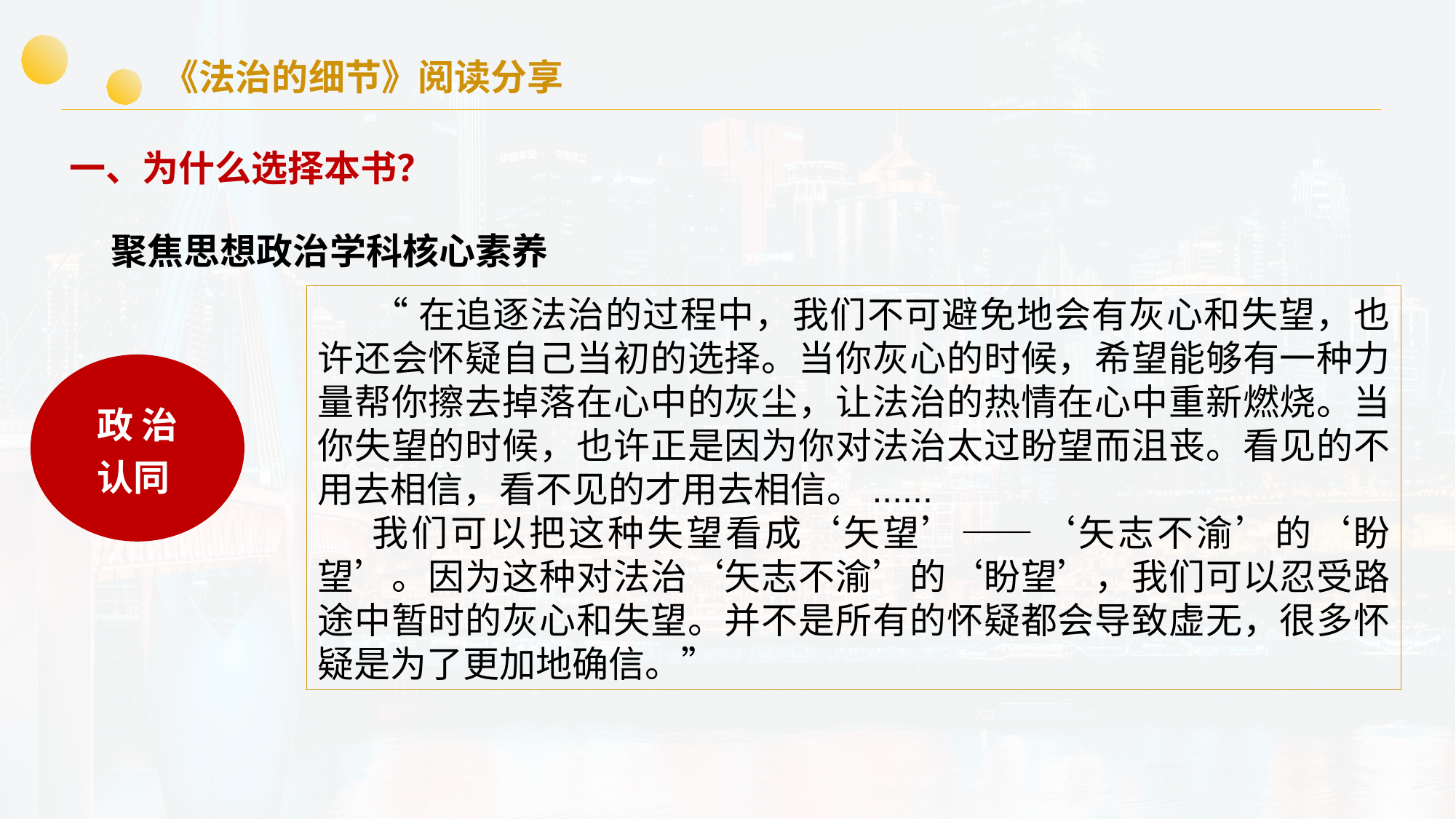

《法治的细节》阅读分享
一、为什么选择本书？
聚焦思想政治学科核心素养
“在追逐法治的过程中，我们不可避免地会有灰心和失望，也许还会怀疑自己当初的选择。当你灰心的时候，希望能够有一种力量帮你擦去掉落在心中的灰尘，让法治的热情在心中重新燃烧。当你失望的时候，也许正是因为你对法治太过盼望而沮丧。看见的不用去相信，看不见的才用去相信。......
我们可以把这种失望看成‘矢望’——‘矢志不渝’的‘盼望’。因为这种对法治‘矢志不渝’的‘盼望’，我们可以忍受路途中暂时的灰心和失望。并不是所有的怀疑都会导致虚无，很多怀疑是为了更加地确信。”

政治认同